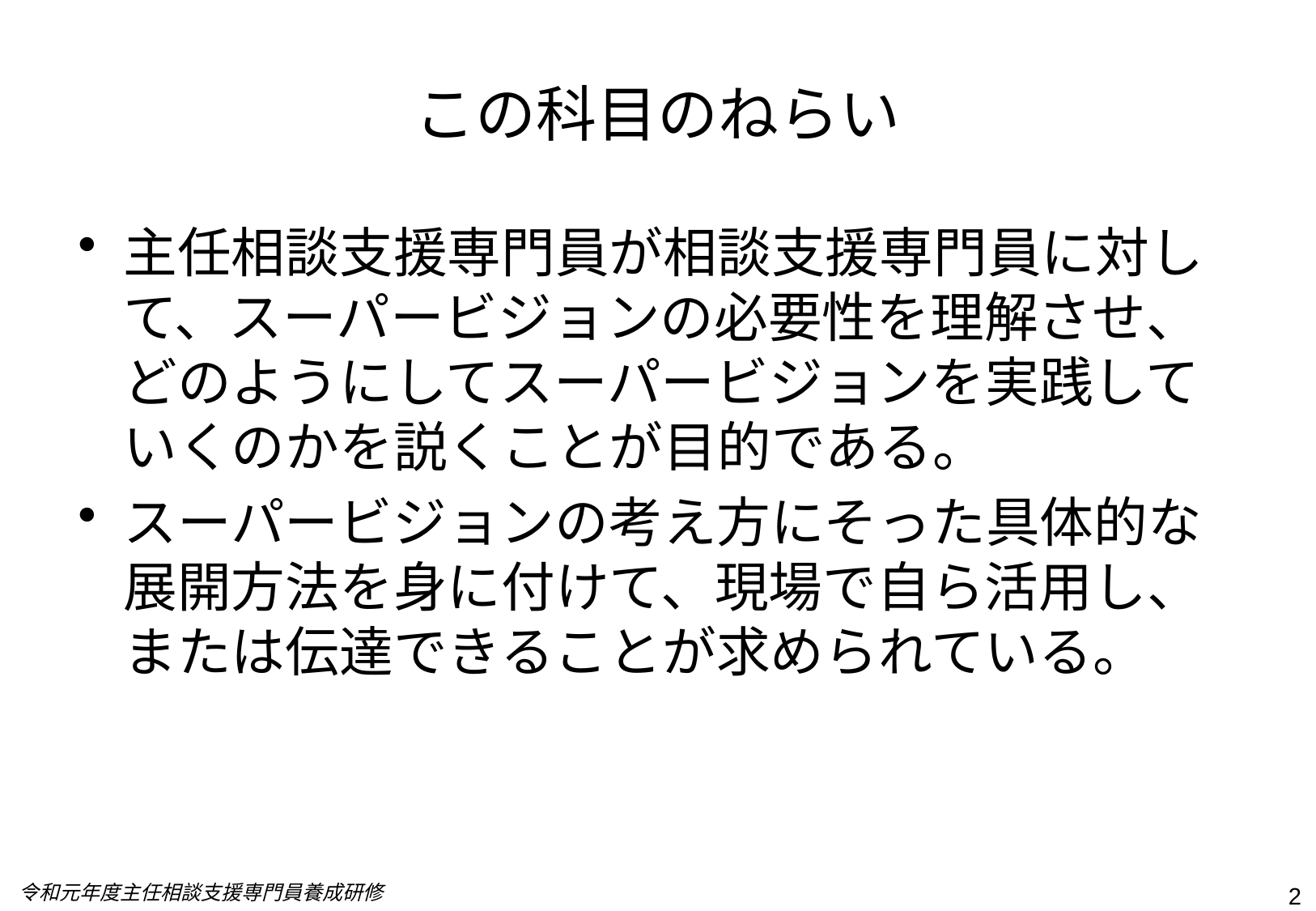

# この科目のねらい
主任相談支援専門員が相談支援専門員に対して、スーパービジョンの必要性を理解させ、どのようにしてスーパービジョンを実践していくのかを説くことが目的である。
スーパービジョンの考え方にそった具体的な展開方法を身に付けて、現場で自ら活用し、または伝達できることが求められている。
令和元年度主任相談支援専門員養成研修
2